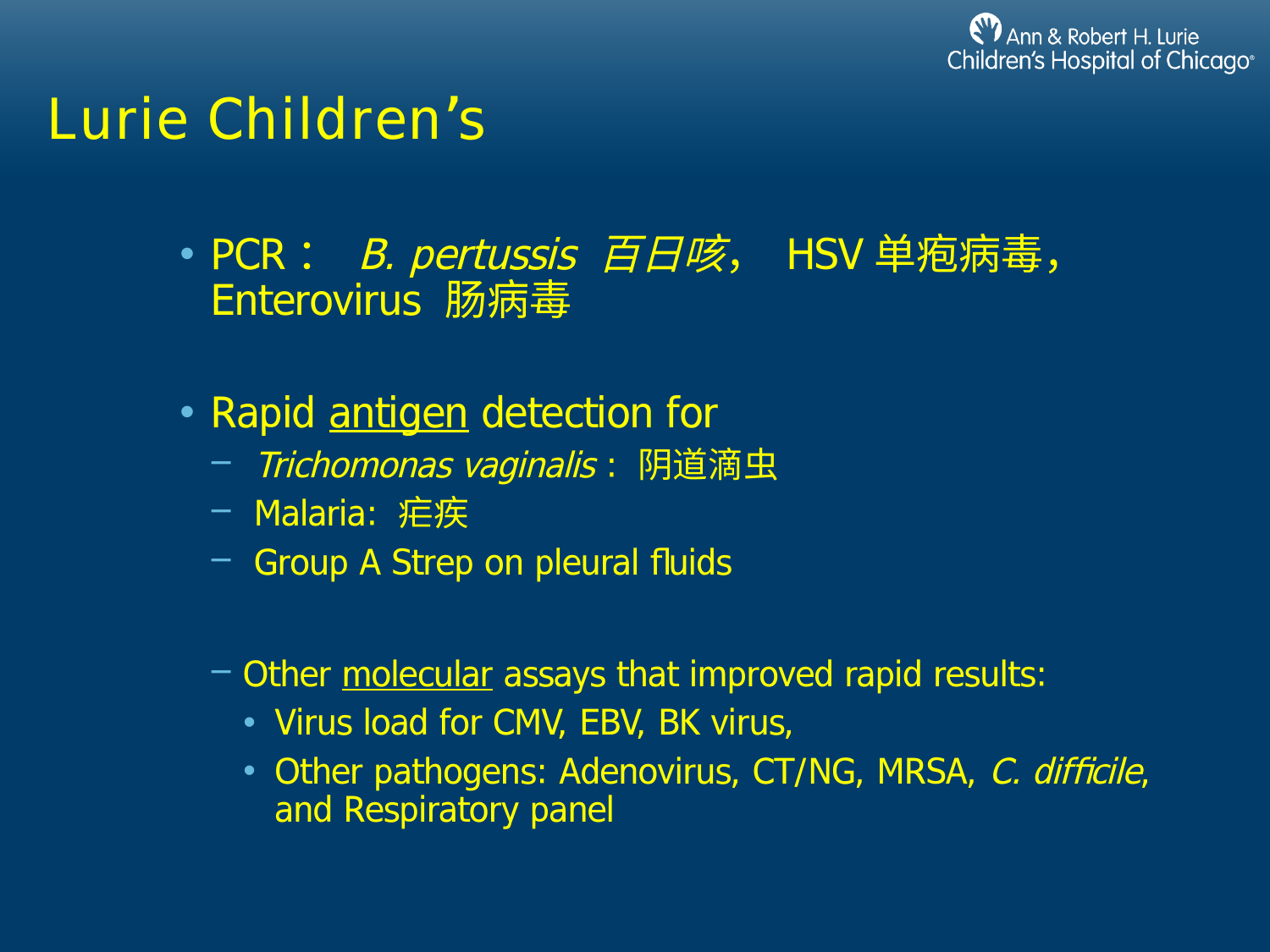

# Lurie Children’s
PCR： B. pertussis 百日咳， HSV单疱病毒， Enterovirus 肠病毒

Rapid antigen detection for
 Trichomonas vaginalis : 阴道滴虫
 Malaria: 疟疾
 Group A Strep on pleural fluids

Other molecular assays that improved rapid results:
Virus load for CMV, EBV, BK virus,
Other pathogens: Adenovirus, CT/NG, MRSA, C. difficile, and Respiratory panel